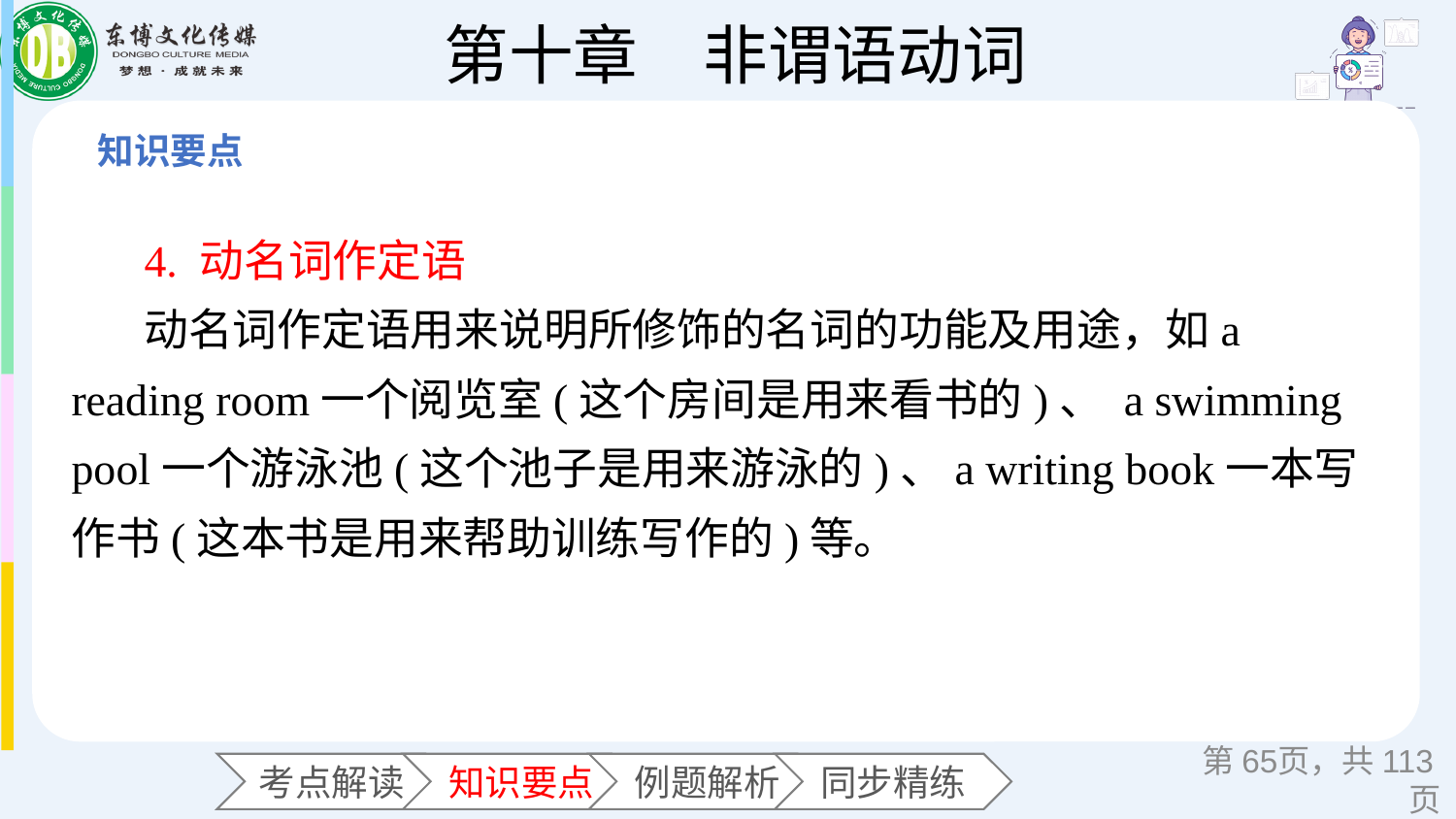

4. 动名词作定语
动名词作定语用来说明所修饰的名词的功能及用途，如a reading room一个阅览室(这个房间是用来看书的)、 a swimming pool一个游泳池(这个池子是用来游泳的)、a writing book一本写作书(这本书是用来帮助训练写作的)等。
第65页，共113页